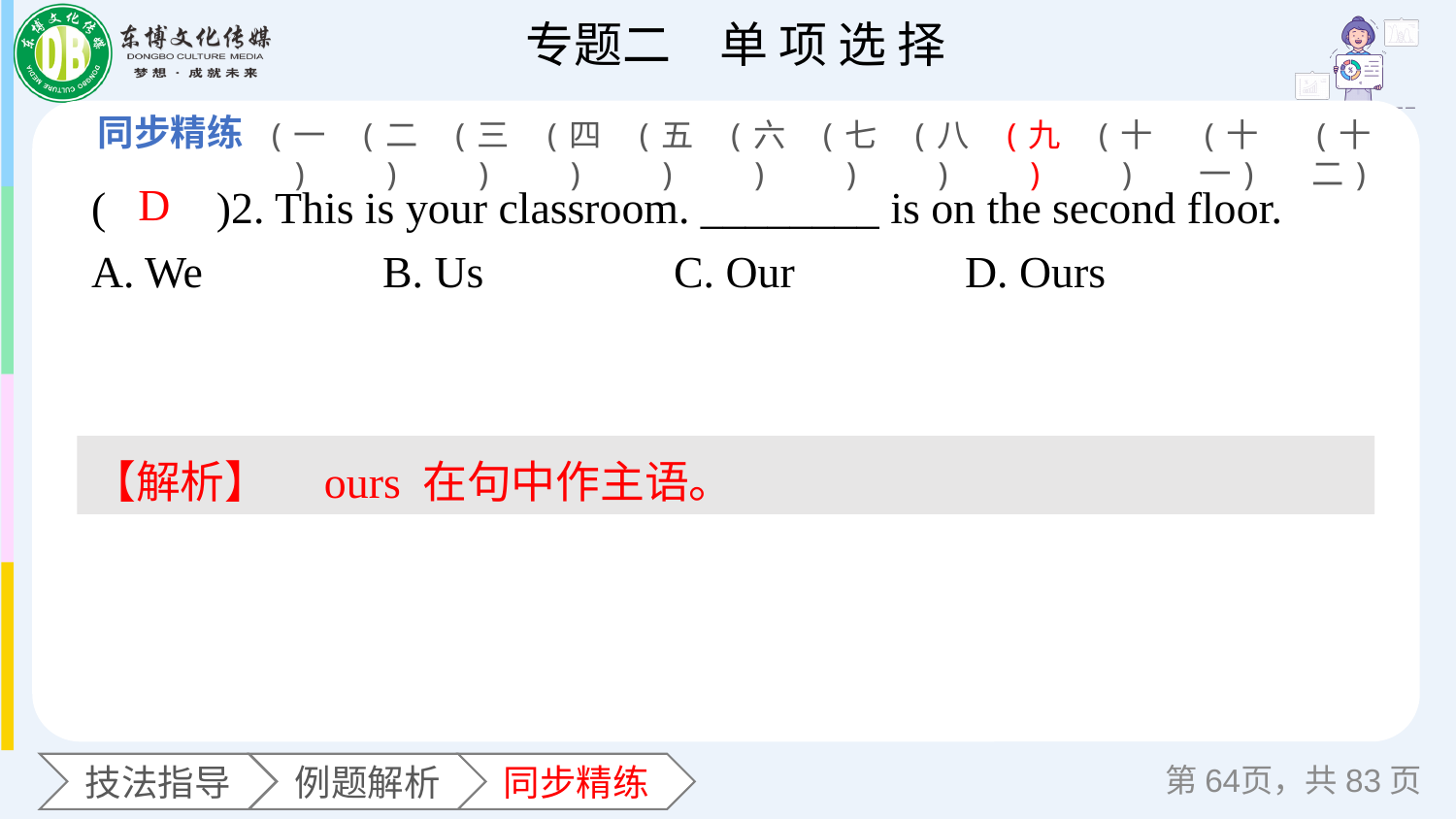

(一)
(二)
(三)
(四)
(五)
(六)
(七)
(八)
(九)
(十)
(十一)
(十二)
(　　)2. This is your classroom. ________ is on the second floor.
A. We    	B. Us    	C. Our    	D. Ours
D
【解析】　ours 在句中作主语。
第64页，共83页